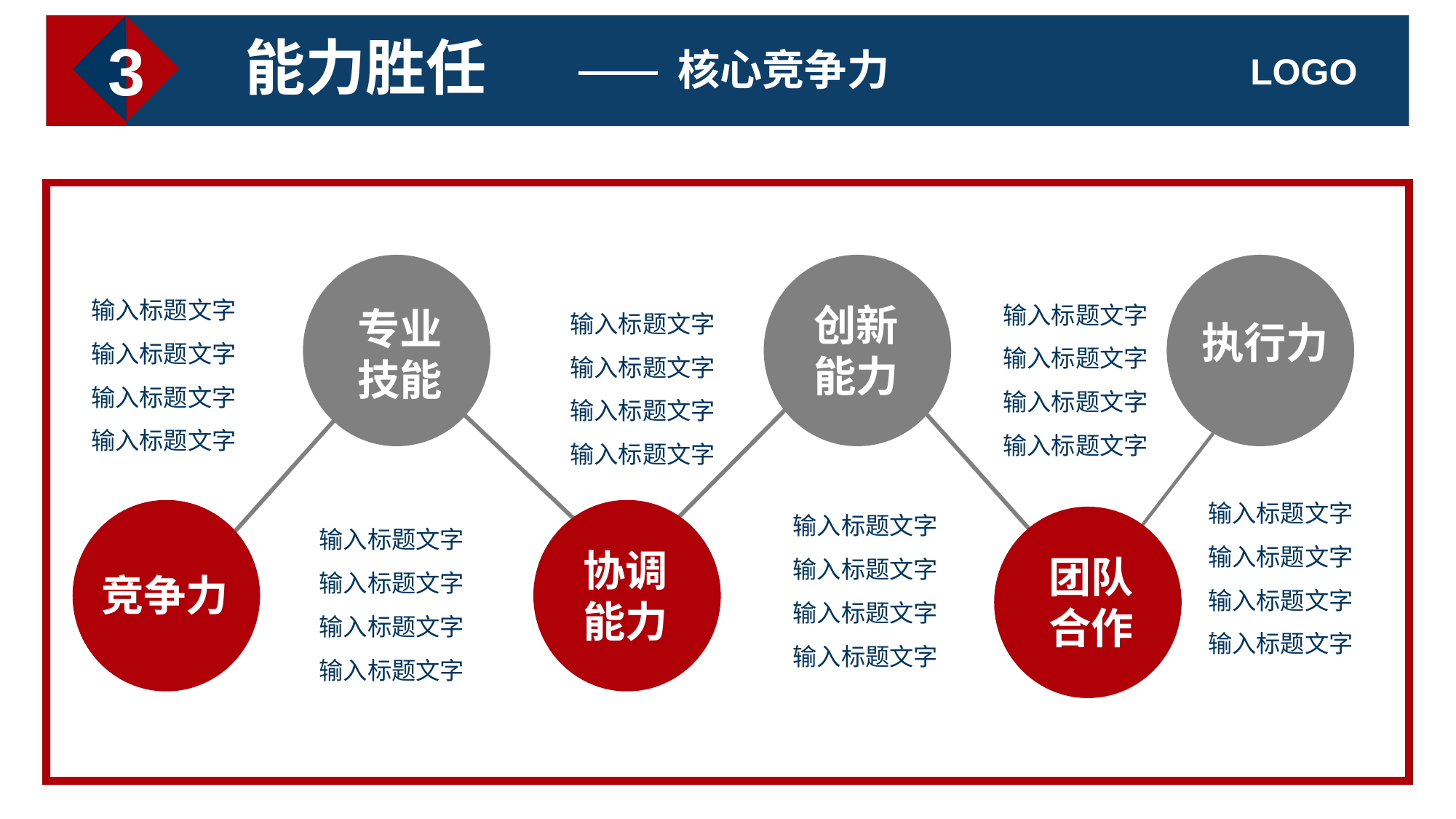

3

能力胜任
核心竞争力

执行力

专业技能

创新能力
输入标题文字输入标题文字输入标题文字输入标题文字
输入标题文字输入标题文字输入标题文字输入标题文字
输入标题文字输入标题文字输入标题文字输入标题文字
输入标题文字输入标题文字输入标题文字输入标题文字
输入标题文字输入标题文字输入标题文字输入标题文字

竞争力

协调能力

团队合作
输入标题文字输入标题文字输入标题文字输入标题文字